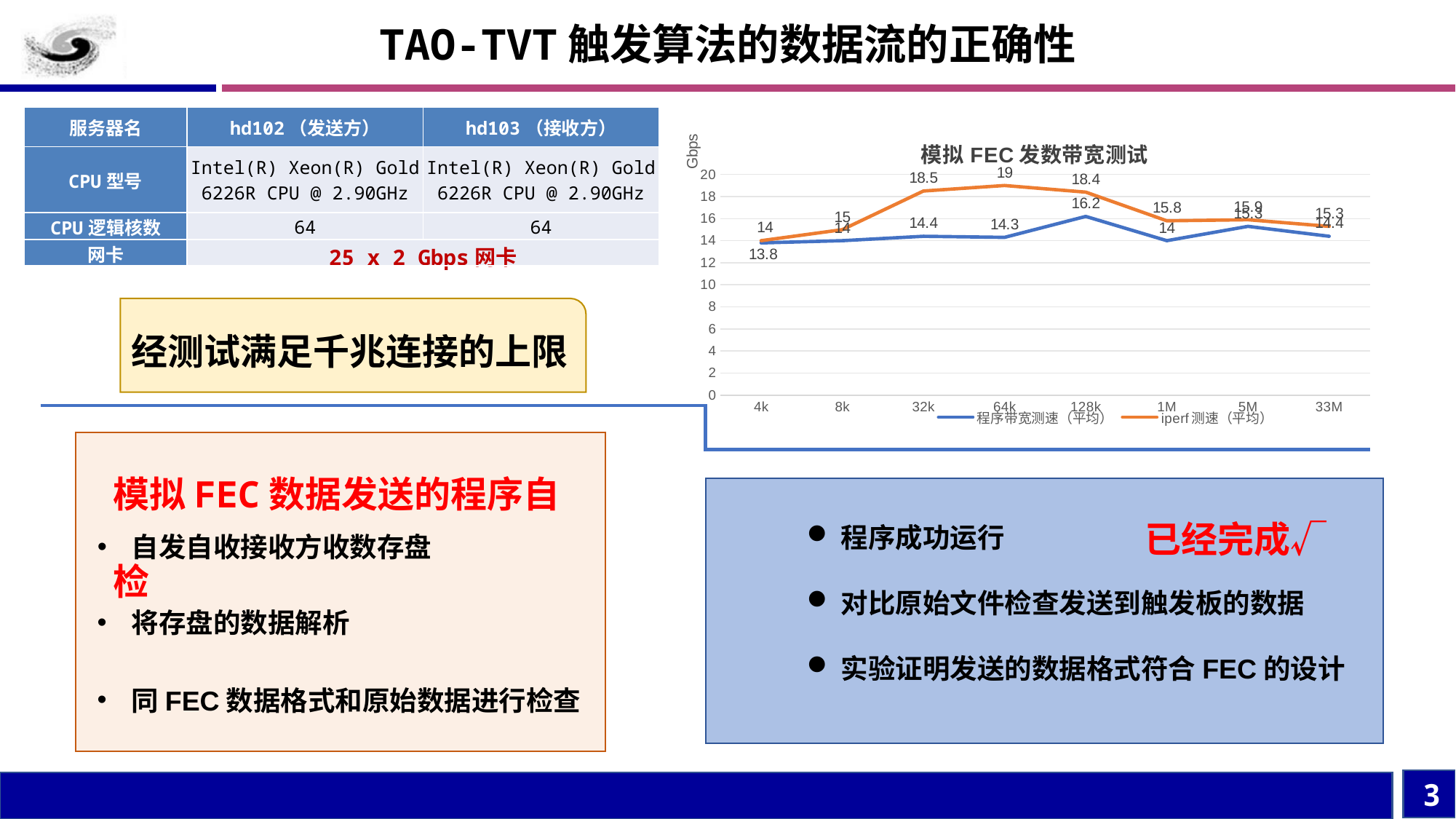

TAO-TVT触发算法的数据流的正确性

| 服务器名 | hd102（发送方） | hd103（接收方） |
| --- | --- | --- |
| CPU型号 | Intel(R) Xeon(R) Gold 6226R CPU @ 2.90GHz | Intel(R) Xeon(R) Gold 6226R CPU @ 2.90GHz |
| CPU逻辑核数 | 64 | 64 |
| 网卡 | 25 x 2 Gbps网卡 |  |

### Chart: 模拟FEC发数带宽测试

| Category | 程序带宽测速（平均） | iperf测速（平均） |
|---|---|---|
| 4k | 13.8 | 14.0 |
| 8k | 14.0 | 15.0 |
| 32k | 14.4 | 18.5 |
| 64k | 14.3 | 19.0 |
| 128k | 16.2 | 18.4 |
| 1M | 14.0 | 15.8 |
| 5M | 15.3 | 15.9 |
| 33M | 14.4 | 15.3 |
经测试满足千兆连接的上限
模拟FEC数据发送的程序自检

程序成功运行
对比原始文件检查发送到触发板的数据
实验证明发送的数据格式符合FEC的设计

已经完成√
自发自收接收方收数存盘
将存盘的数据解析
同FEC数据格式和原始数据进行检查

3